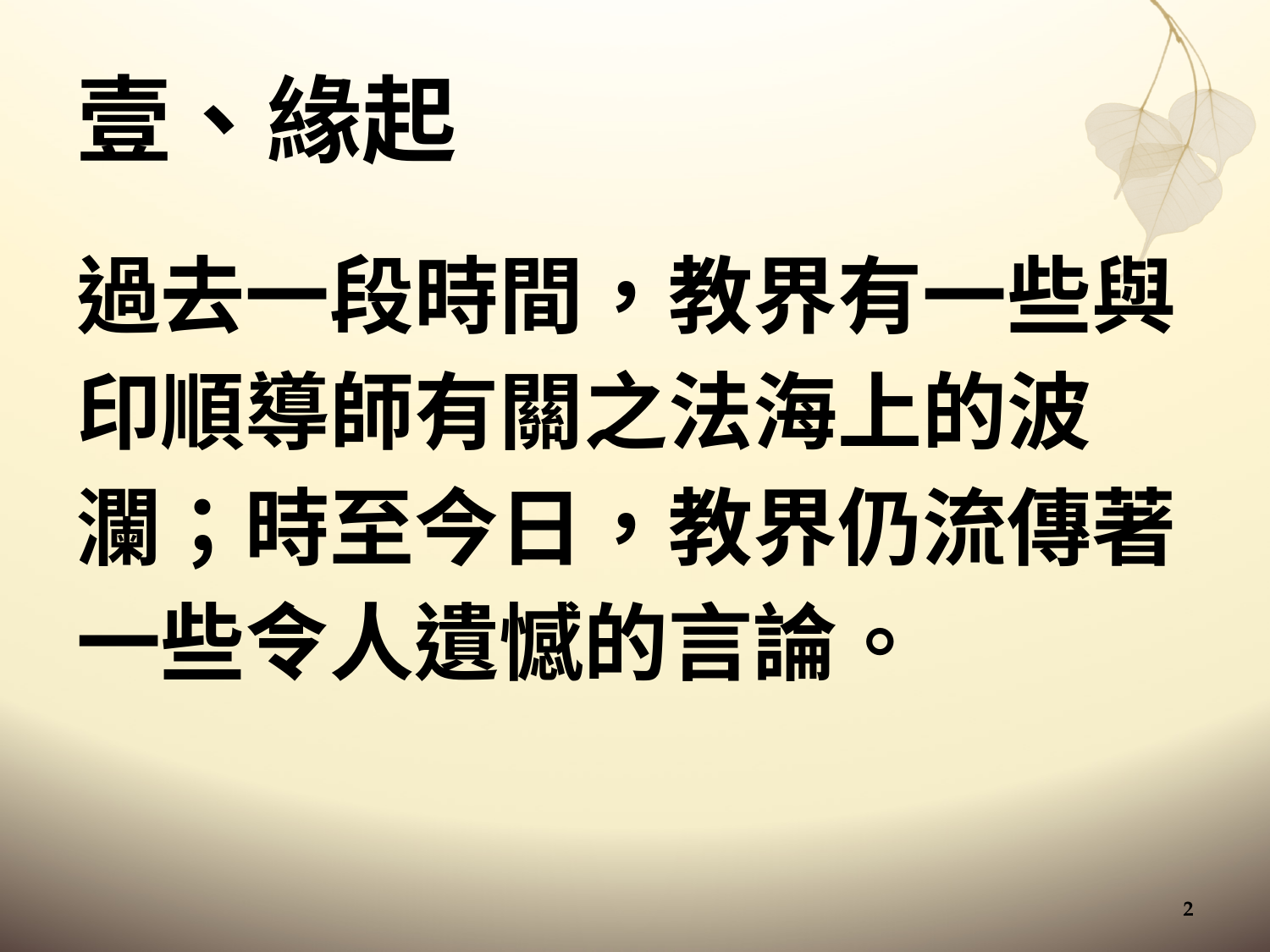

# 壹、緣起
過去一段時間，教界有一些與印順導師有關之法海上的波瀾；時至今日，教界仍流傳著一些令人遺憾的言論。
2